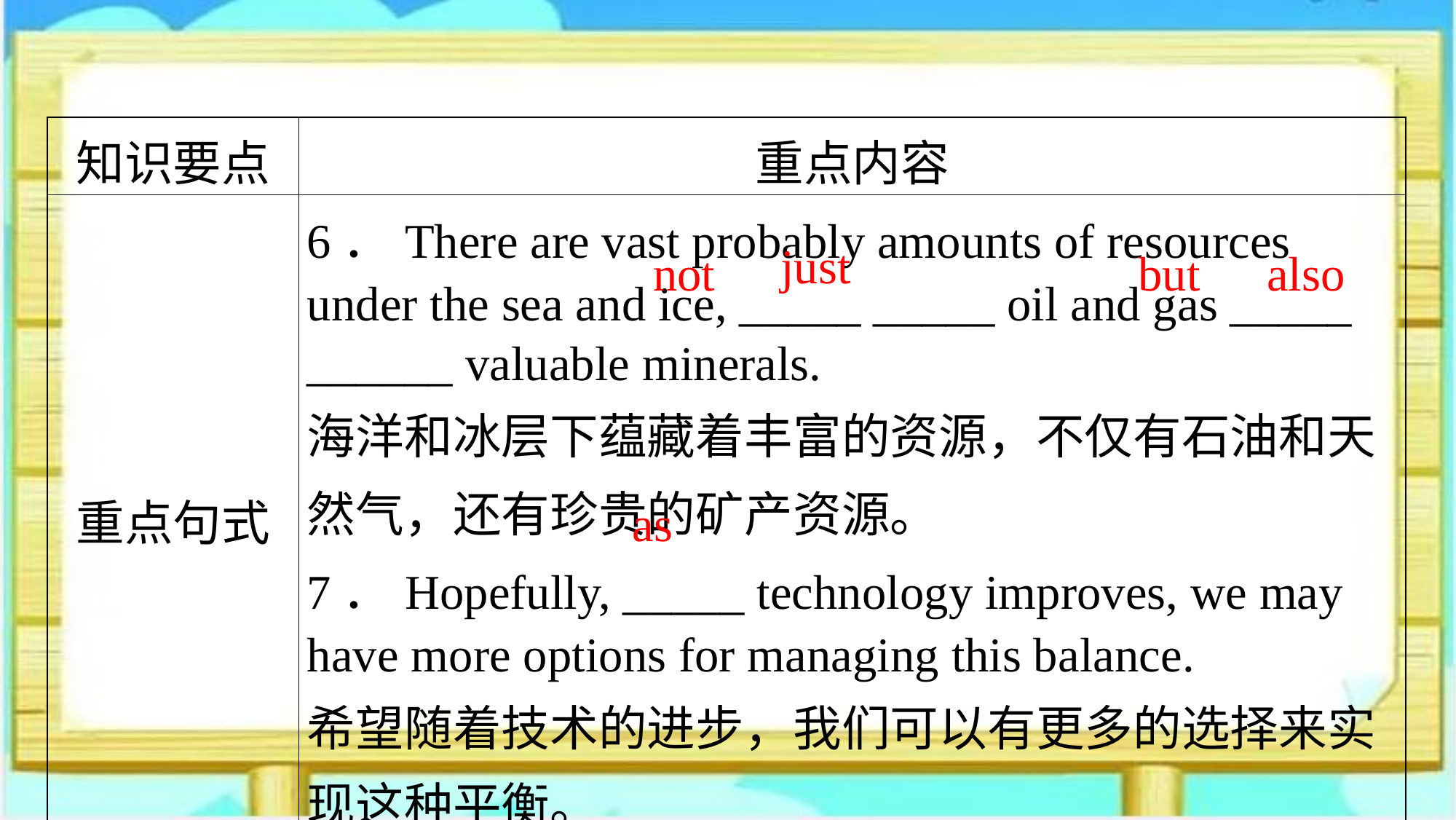

| 知识要点 | 重点内容 |
| --- | --- |
| 重点句式 | 6．There are vast probably amounts of resources under the sea and ice, \_\_\_\_\_ \_\_\_\_\_ oil and gas \_\_\_\_\_ \_\_\_\_\_\_ valuable minerals. 海洋和冰层下蕴藏着丰富的资源，不仅有石油和天然气，还有珍贵的矿产资源。 7．Hopefully, \_\_\_\_\_ technology improves, we may have more options for managing this balance. 希望随着技术的进步，我们可以有更多的选择来实现这种平衡。 |
just
not
but
also
as